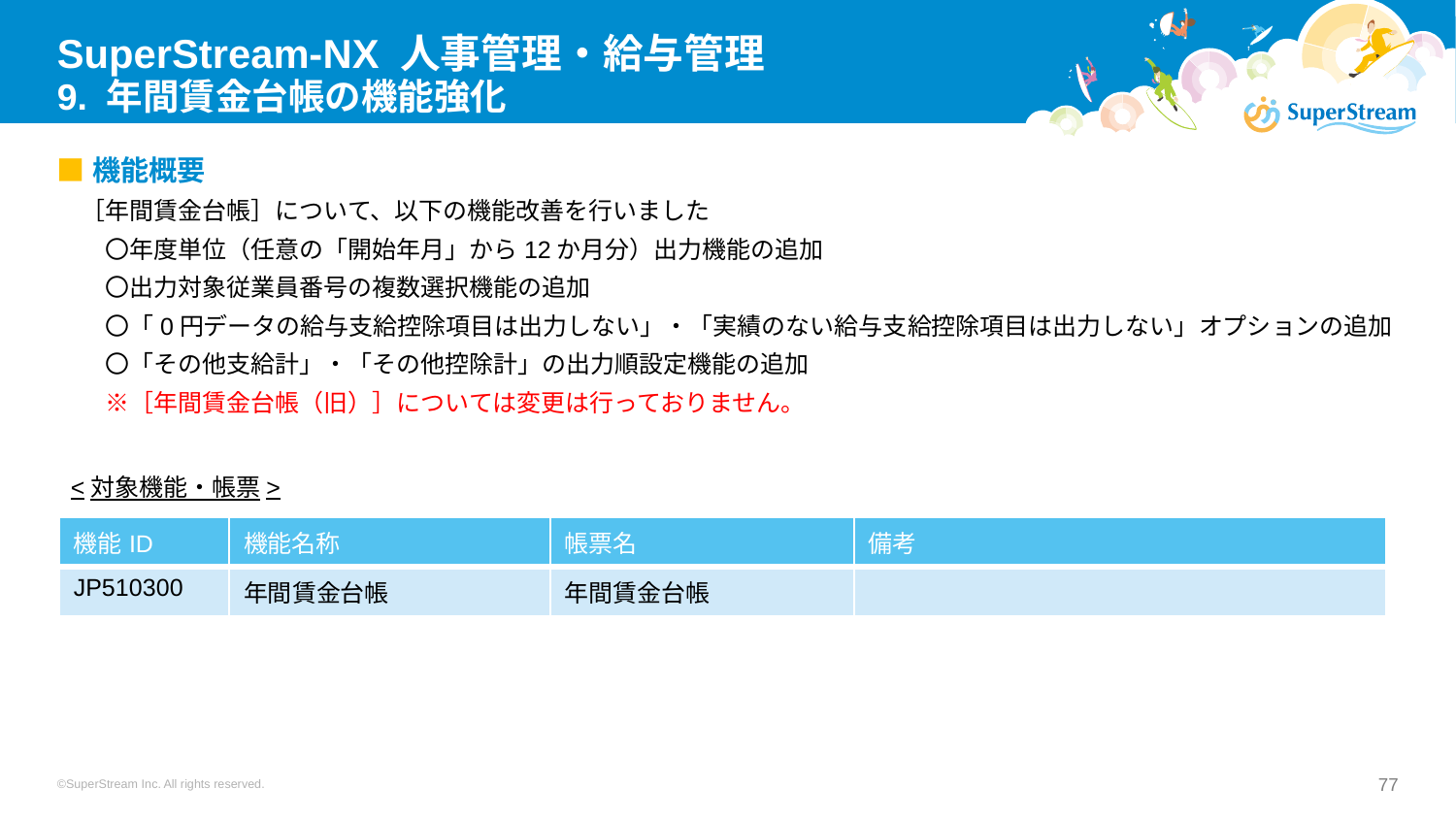

# SuperStream-NX 人事管理・給与管理 9. 年間賃金台帳の機能強化
■機能概要
　［年間賃金台帳］について、以下の機能改善を行いました
　　〇年度単位（任意の「開始年月」から12か月分）出力機能の追加
　　〇出力対象従業員番号の複数選択機能の追加
　　〇「0円データの給与支給控除項目は出力しない」・「実績のない給与支給控除項目は出力しない」オプションの追加
　　〇「その他支給計」・「その他控除計」の出力順設定機能の追加
　　※［年間賃金台帳（旧）］については変更は行っておりません。

<対象機能・帳票>
| 機能ID | 機能名称 | 帳票名 | 備考 |
| --- | --- | --- | --- |
| JP510300 | 年間賃金台帳 | 年間賃金台帳 |  |
©SuperStream Inc. All rights reserved.
77